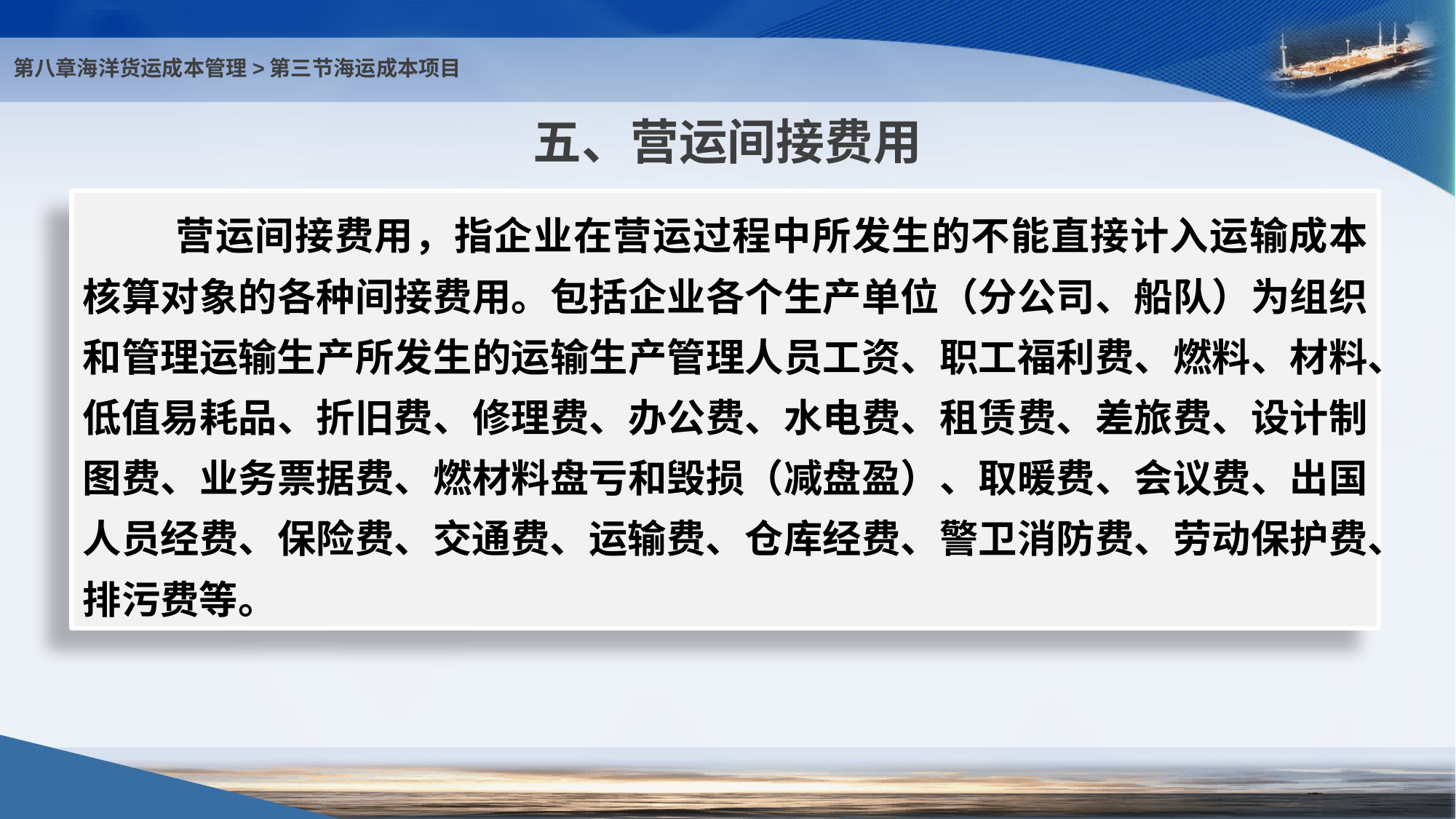

第八章海洋货运成本管理>第三节海运成本项目
# 五、营运间接费用
营运间接费用，指企业在营运过程中所发生的不能直接计入运输成本核算对象的各种间接费用。包括企业各个生产单位（分公司、船队）为组织和管理运输生产所发生的运输生产管理人员工资、职工福利费、燃料、材料、低值易耗品、折旧费、修理费、办公费、水电费、租赁费、差旅费、设计制图费、业务票据费、燃材料盘亏和毁损（减盘盈）、取暖费、会议费、出国人员经费、保险费、交通费、运输费、仓库经费、警卫消防费、劳动保护费、排污费等。